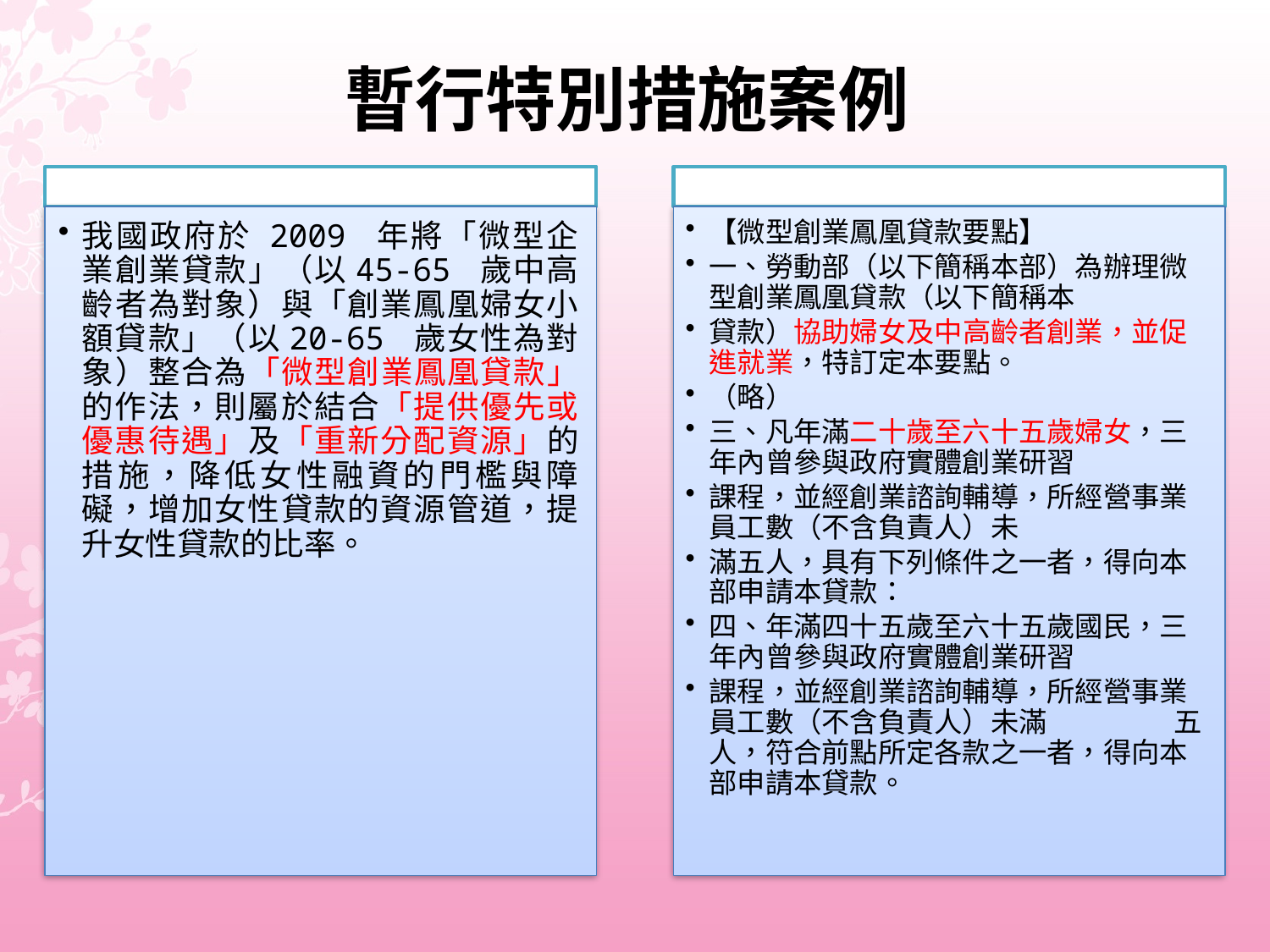

# 暫行特別措施案例

我國政府於 2009 年將「微型企業創業貸款」（以45-65 歲中高齡者為對象）與「創業鳳凰婦女小額貸款」（以20-65 歲女性為對象）整合為「微型創業鳳凰貸款」的作法，則屬於結合「提供優先或優惠待遇」及「重新分配資源」的措施，降低女性融資的門檻與障礙，增加女性貸款的資源管道，提升女性貸款的比率。

【微型創業鳳凰貸款要點】
一、勞動部（以下簡稱本部）為辦理微型創業鳳凰貸款（以下簡稱本
貸款）協助婦女及中高齡者創業，並促進就業，特訂定本要點。
（略）
三、凡年滿二十歲至六十五歲婦女，三年內曾參與政府實體創業研習
課程，並經創業諮詢輔導，所經營事業員工數（不含負責人）未
滿五人，具有下列條件之一者，得向本部申請本貸款：
四、年滿四十五歲至六十五歲國民，三年內曾參與政府實體創業研習
課程，並經創業諮詢輔導，所經營事業員工數（不含負責人）未滿                    五人，符合前點所定各款之一者，得向本部申請本貸款。